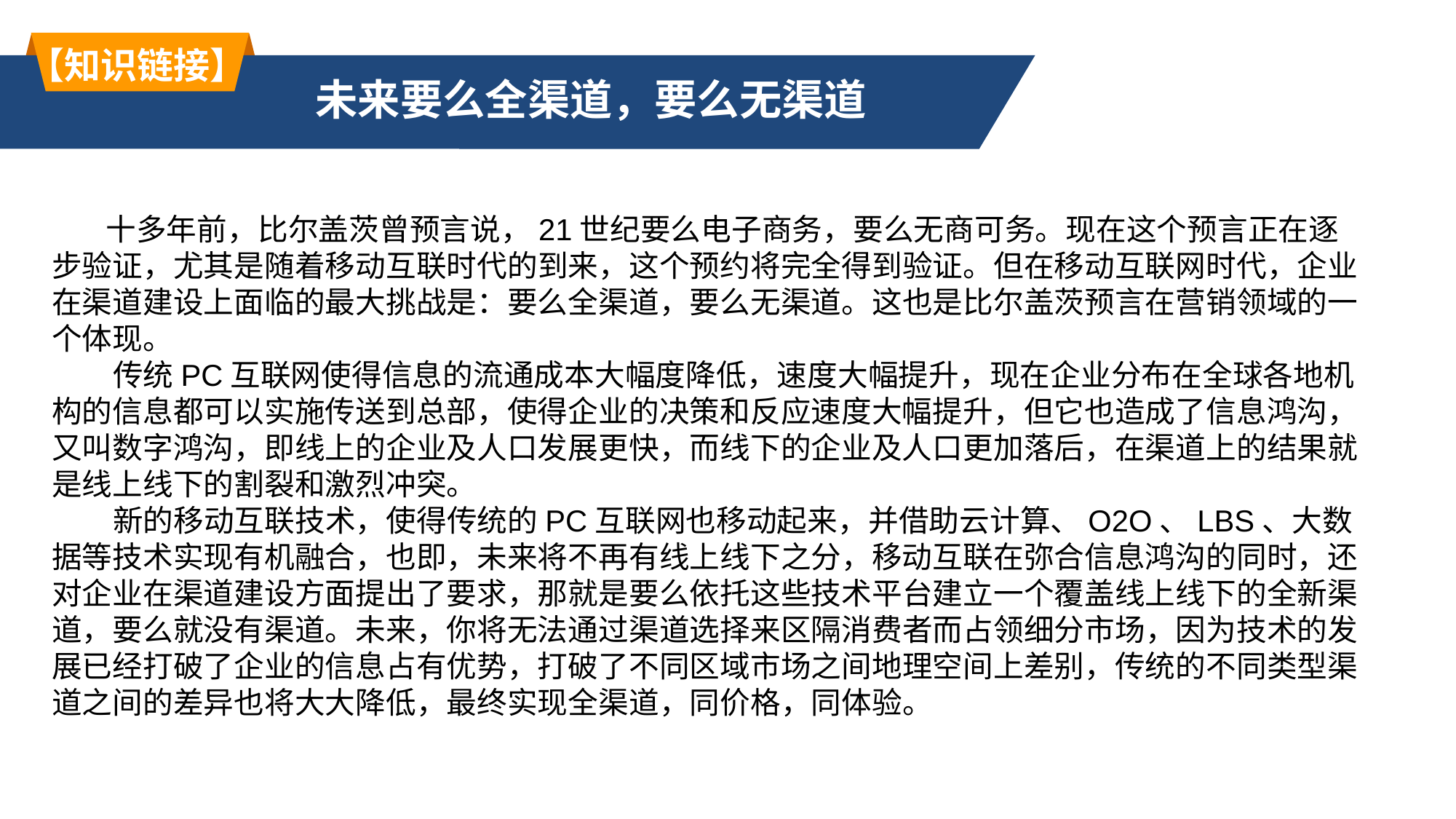

【知识链接】

未来要么全渠道，要么无渠道
       十多年前，比尔盖茨曾预言说，21世纪要么电子商务，要么无商可务。现在这个预言正在逐步验证，尤其是随着移动互联时代的到来，这个预约将完全得到验证。但在移动互联网时代，企业在渠道建设上面临的最大挑战是：要么全渠道，要么无渠道。这也是比尔盖茨预言在营销领域的一个体现。
        传统PC互联网使得信息的流通成本大幅度降低，速度大幅提升，现在企业分布在全球各地机构的信息都可以实施传送到总部，使得企业的决策和反应速度大幅提升，但它也造成了信息鸿沟，又叫数字鸿沟，即线上的企业及人口发展更快，而线下的企业及人口更加落后，在渠道上的结果就是线上线下的割裂和激烈冲突。
        新的移动互联技术，使得传统的PC互联网也移动起来，并借助云计算、O2O、LBS、大数据等技术实现有机融合，也即，未来将不再有线上线下之分，移动互联在弥合信息鸿沟的同时，还对企业在渠道建设方面提出了要求，那就是要么依托这些技术平台建立一个覆盖线上线下的全新渠道，要么就没有渠道。未来，你将无法通过渠道选择来区隔消费者而占领细分市场，因为技术的发展已经打破了企业的信息占有优势，打破了不同区域市场之间地理空间上差别，传统的不同类型渠道之间的差异也将大大降低，最终实现全渠道，同价格，同体验。